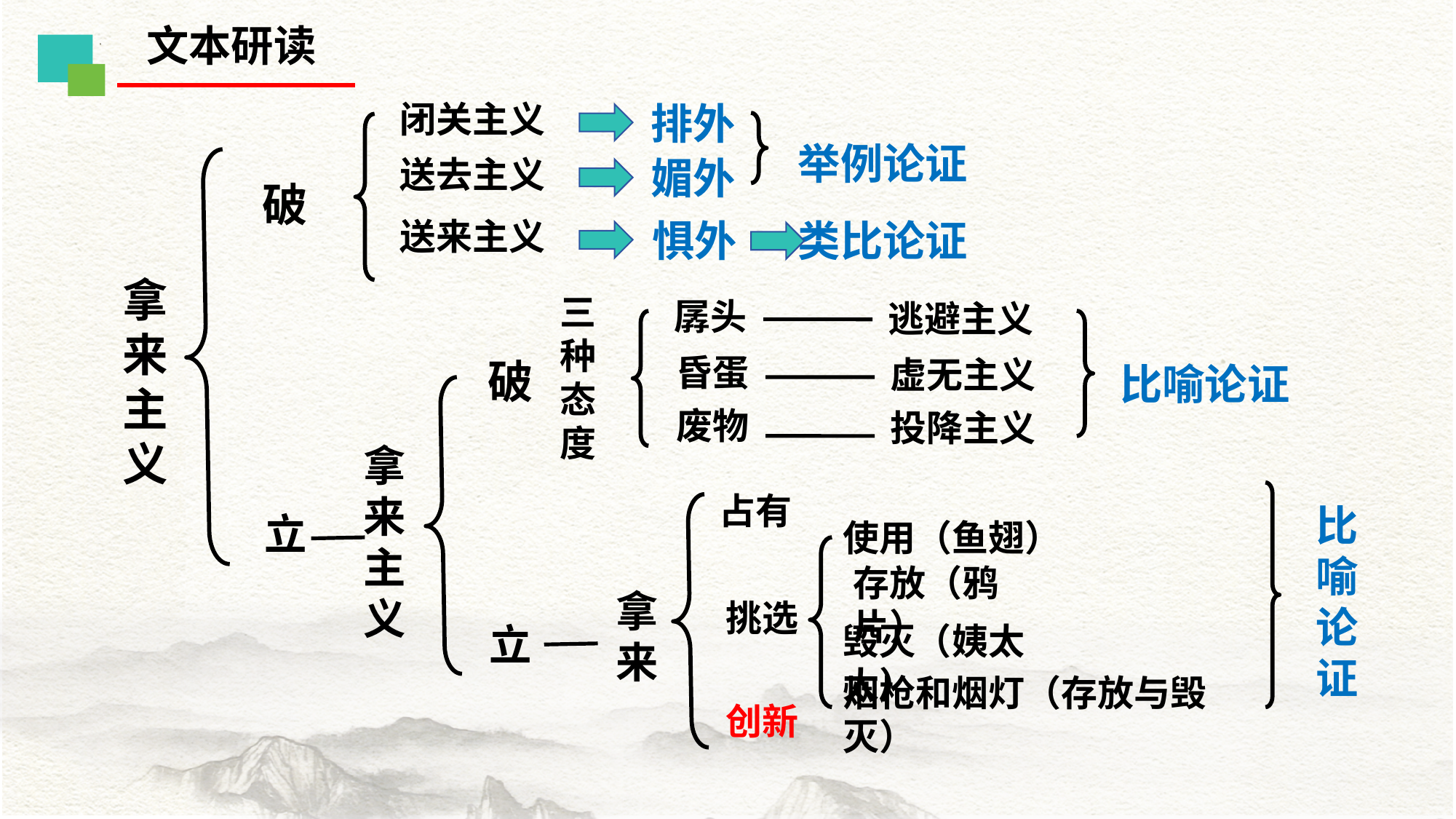

文本研读

闭关主义
排外

举例论证
送去主义
媚外

破
送来主义
惧外
类比论证

拿来主义
三种态度
孱头
逃避主义

昏蛋
虚无主义
比喻论证
破

废物
投降主义
拿来主义

占有

比喻论证

立
使用（鱼翅）

存放（鸦片）
拿来
挑选
立
毁灭（姨太太）

烟枪和烟灯（存放与毁灭）
创新